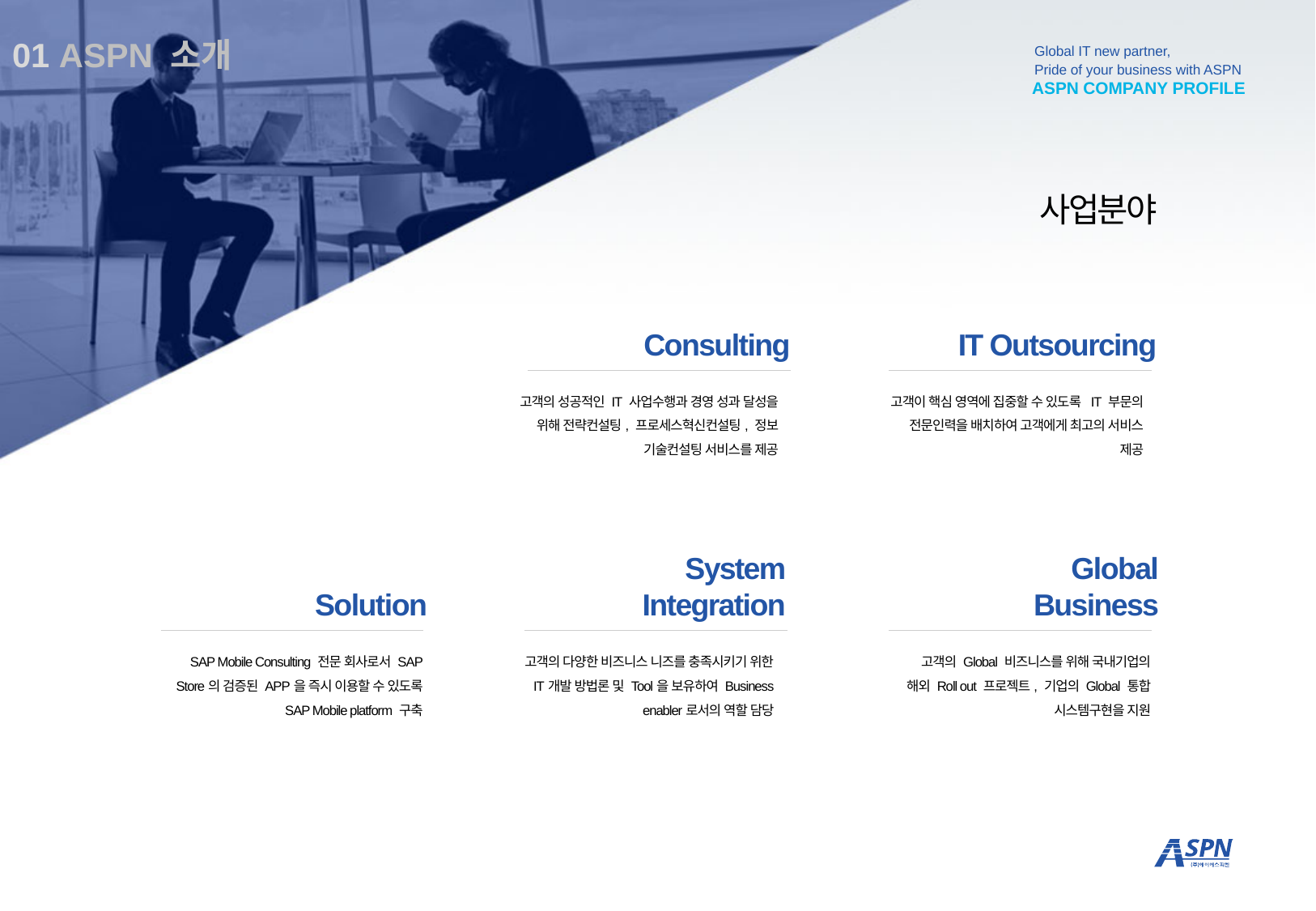

01 ASPN 소개
사업분야
Consulting
IT Outsourcing
고객의 성공적인 IT 사업수행과 경영 성과 달성을
위해 전략컨설팅, 프로세스혁신컨설팅, 정보
기술컨설팅 서비스를 제공
고객이 핵심 영역에 집중할 수 있도록  IT 부문의
전문인력을 배치하여 고객에게 최고의 서비스
제공
System
Integration
Global
Business
Solution
SAP Mobile Consulting 전문 회사로서 SAP
Store의 검증된 APP을 즉시 이용할 수 있도록
SAP Mobile platform 구축
고객의 다양한 비즈니스 니즈를 충족시키기 위한
IT개발 방법론 및 Tool을 보유하여 Business
enabler로서의 역할 담당
고객의 Global 비즈니스를 위해 국내기업의
해외 Roll out 프로젝트, 기업의 Global 통합
시스템구현을 지원